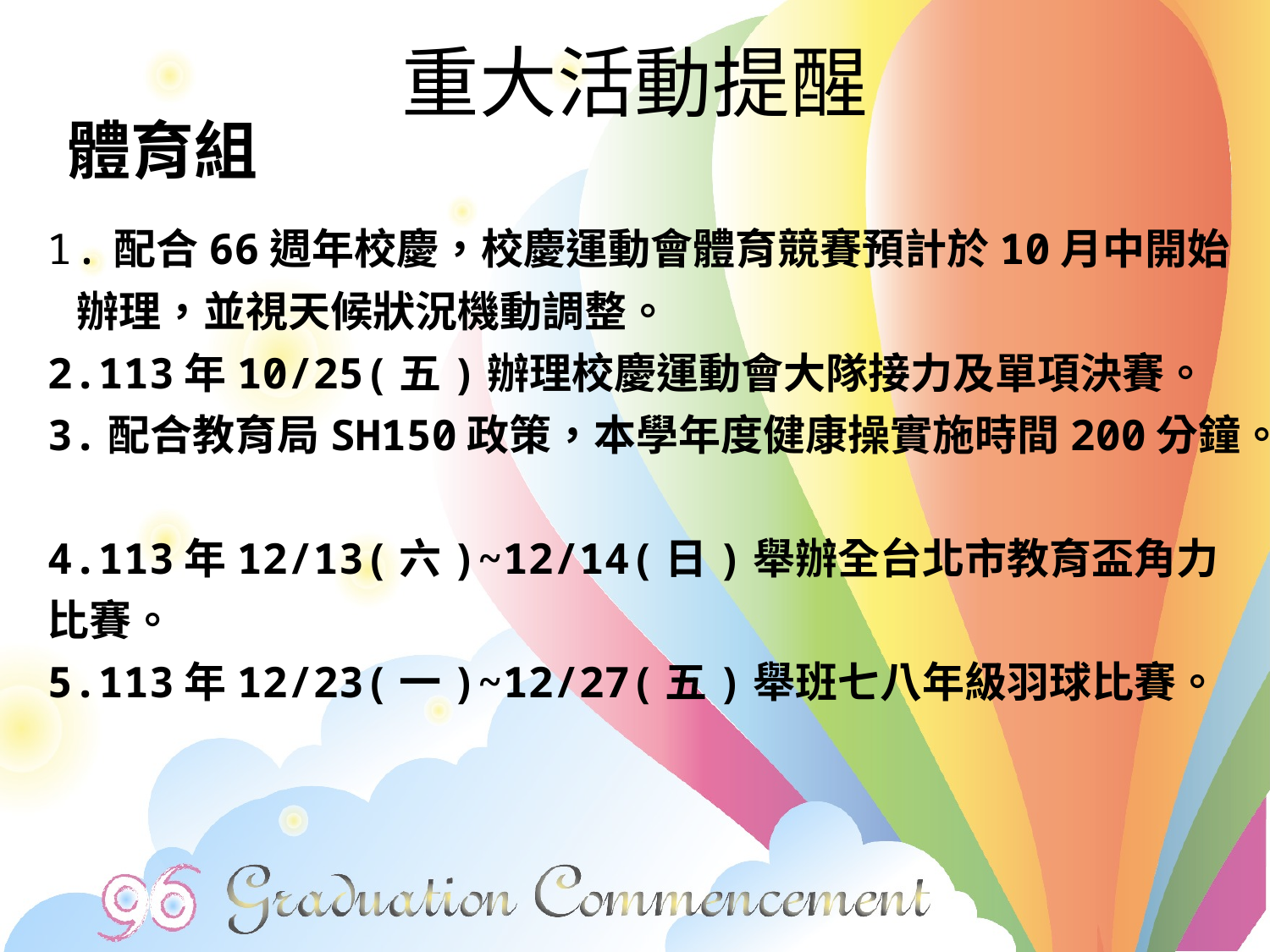

# 重大活動提醒
體育組
1.配合66週年校慶，校慶運動會體育競賽預計於10月中開始
  辦理，並視天候狀況機動調整。
2.113年10/25(五)辦理校慶運動會大隊接力及單項決賽。
3.配合教育局SH150政策，本學年度健康操實施時間200分鐘。
4.113年12/13(六)~12/14(日)舉辦全台北市教育盃角力比賽。
5.113年12/23(一)~12/27(五)舉班七八年級羽球比賽。